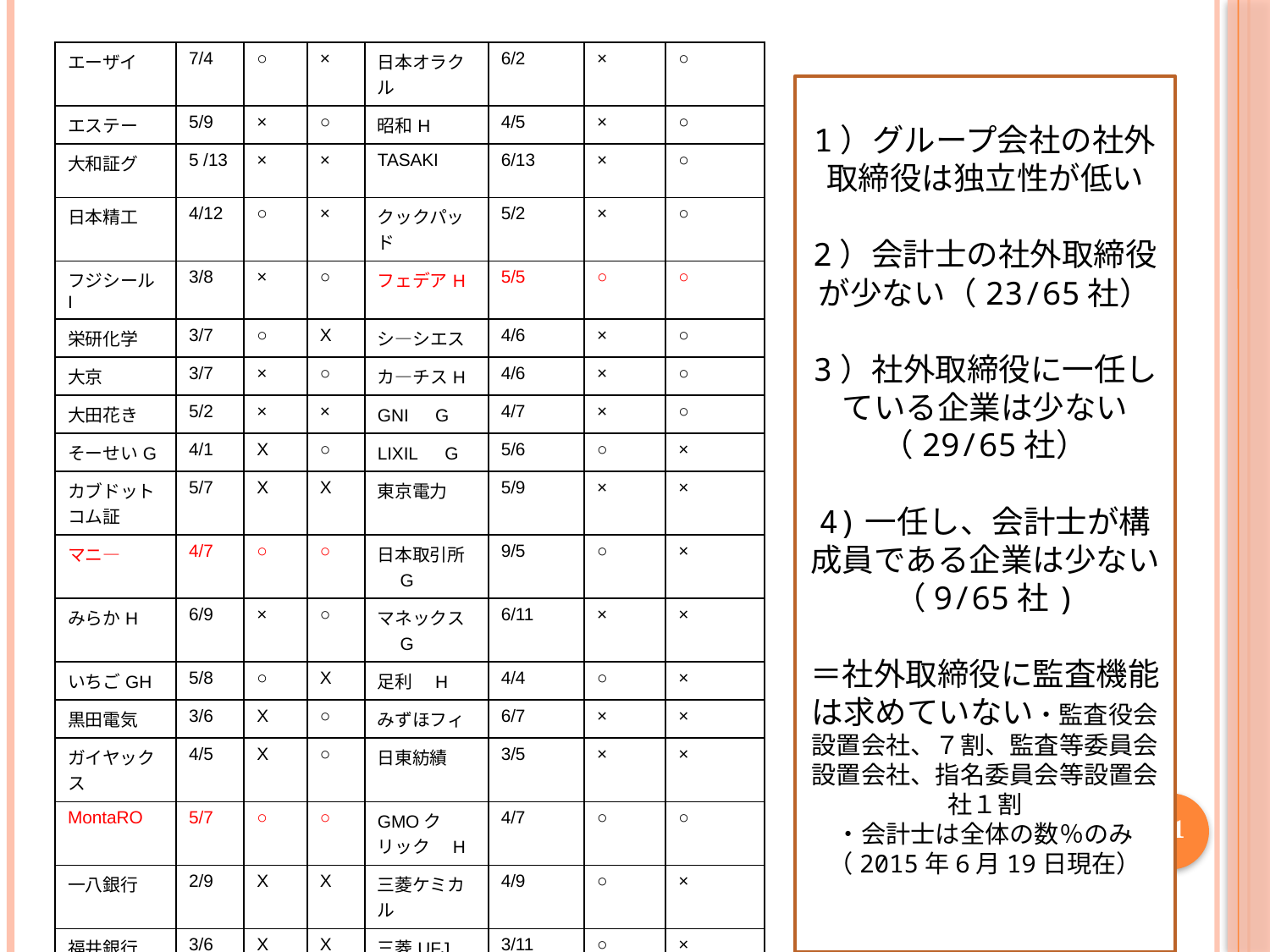

| エーザイ | 7/4 | ○ | × | 日本オラクル | 6/2 | × | ○ |
| --- | --- | --- | --- | --- | --- | --- | --- |
| エステー | 5/9 | × | ○ | 昭和H | 4/5 | × | ○ |
| 大和証グ | 5 /13 | × | × | TASAKI | 6/13 | × | ○ |
| 日本精工 | 4/12 | ○ | × | クックパッド | 5/2 | × | ○ |
| フジシールI | 3/8 | × | ○ | フェデアH | 5/5 | ○ | ○ |
| 栄研化学 | 3/7 | ○ | X | シ―シエス | 4/6 | × | ○ |
| 大京 | 3/7 | × | ○ | カ―チスH | 4/6 | × | ○ |
| 大田花き | 5/2 | × | × | GNI　G | 4/7 | × | ○ |
| そーせいG | 4/1 | X | ○ | LIXIL　G | 5/6 | ○ | × |
| カブドットコム証 | 5/7 | X | X | 東京電力 | 5/9 | × | × |
| マニ― | 4/7 | ○ | ○ | 日本取引所　G | 9/5 | ○ | × |
| みらかH | 6/9 | × | ○ | マネックス　G | 6/11 | × | × |
| いちごGH | 5/8 | ○ | X | 足利　H | 4/4 | ○ | × |
| 黒田電気 | 3/6 | X | ○ | みずほフィ | 6/7 | × | × |
| ガイヤックス | 4/5 | X | ○ | 日東紡績 | 3/5 | × | × |
| MontaRO | 5/7 | ○ | ○ | GMOクリック　H | 4/7 | ○ | ○ |
| 一八銀行 | 2/9 | X | X | 三菱ケミカル | 4/9 | ○ | × |
| 福井銀行 | 3/6 | X | X | 三菱UFJ | 3/11 | ○ | × |
| 日本板硝子 | 4/8 | X | ○ | 日立工機 | ２/３ | ○ | × |
|  |  |  |  | 笠原製作所 | ７/７ | ○ | × |
1）グループ会社の社外取締役は独立性が低い

2）会計士の社外取締役が少ない（23/65社）

3）社外取締役に一任している企業は少ない（29/65社）

4)一任し、会計士が構成員である企業は少ない（9/65社)

＝社外取締役に監査機能は求めていない・監査役会設置会社、７割、監査等委員会設置会社、指名委員会等設置会社１割
・会計士は全体の数％のみ
（2015年6月19日現在）

11